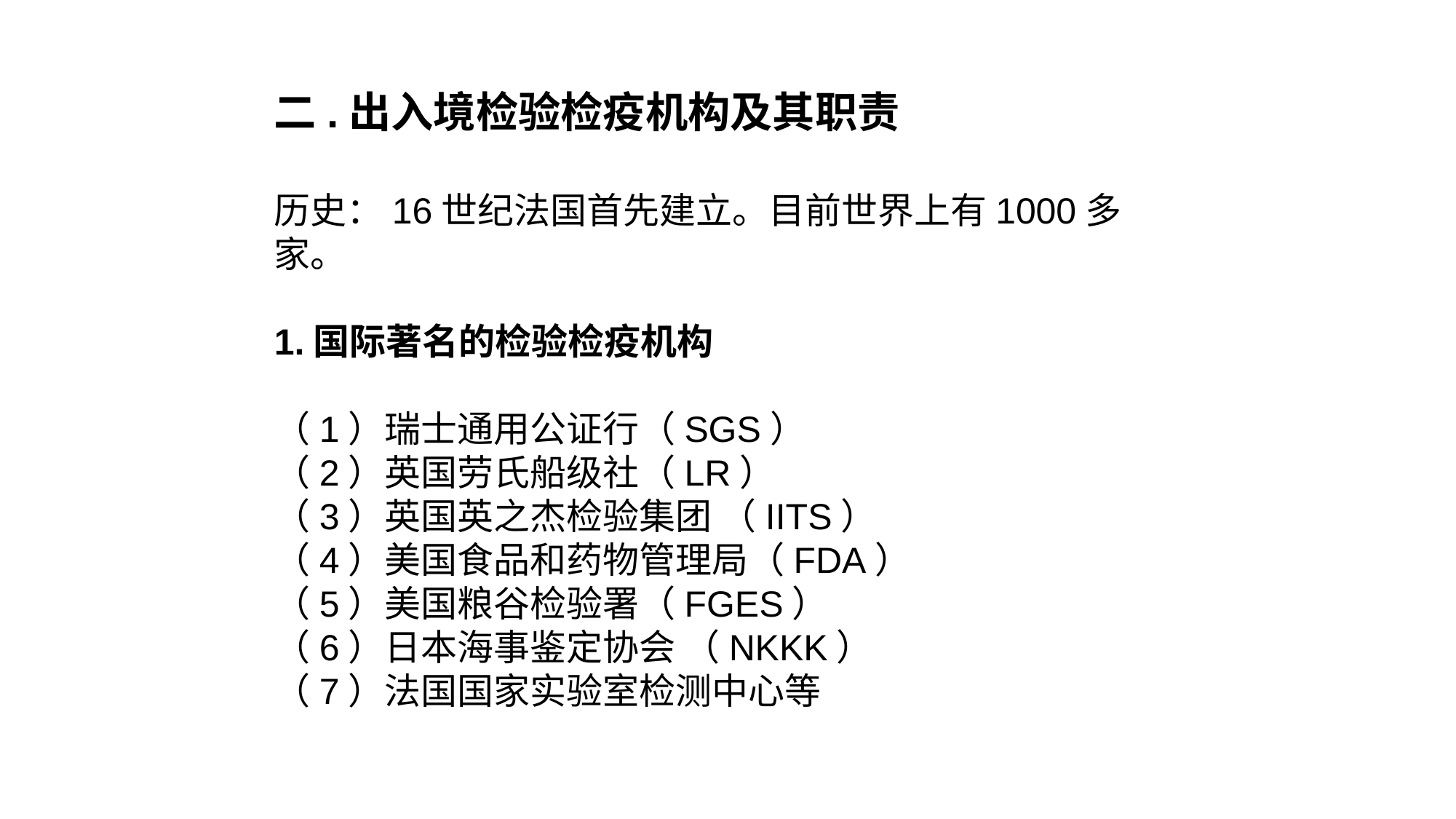

二.出入境检验检疫机构及其职责

历史：16世纪法国首先建立。目前世界上有1000多家。

1.国际著名的检验检疫机构

（1）瑞士通用公证行（SGS）
（2）英国劳氏船级社（LR）
（3）英国英之杰检验集团 （IITS）
（4）美国食品和药物管理局（FDA）
（5）美国粮谷检验署（FGES）
（6）日本海事鉴定协会 （NKKK）
（7）法国国家实验室检测中心等